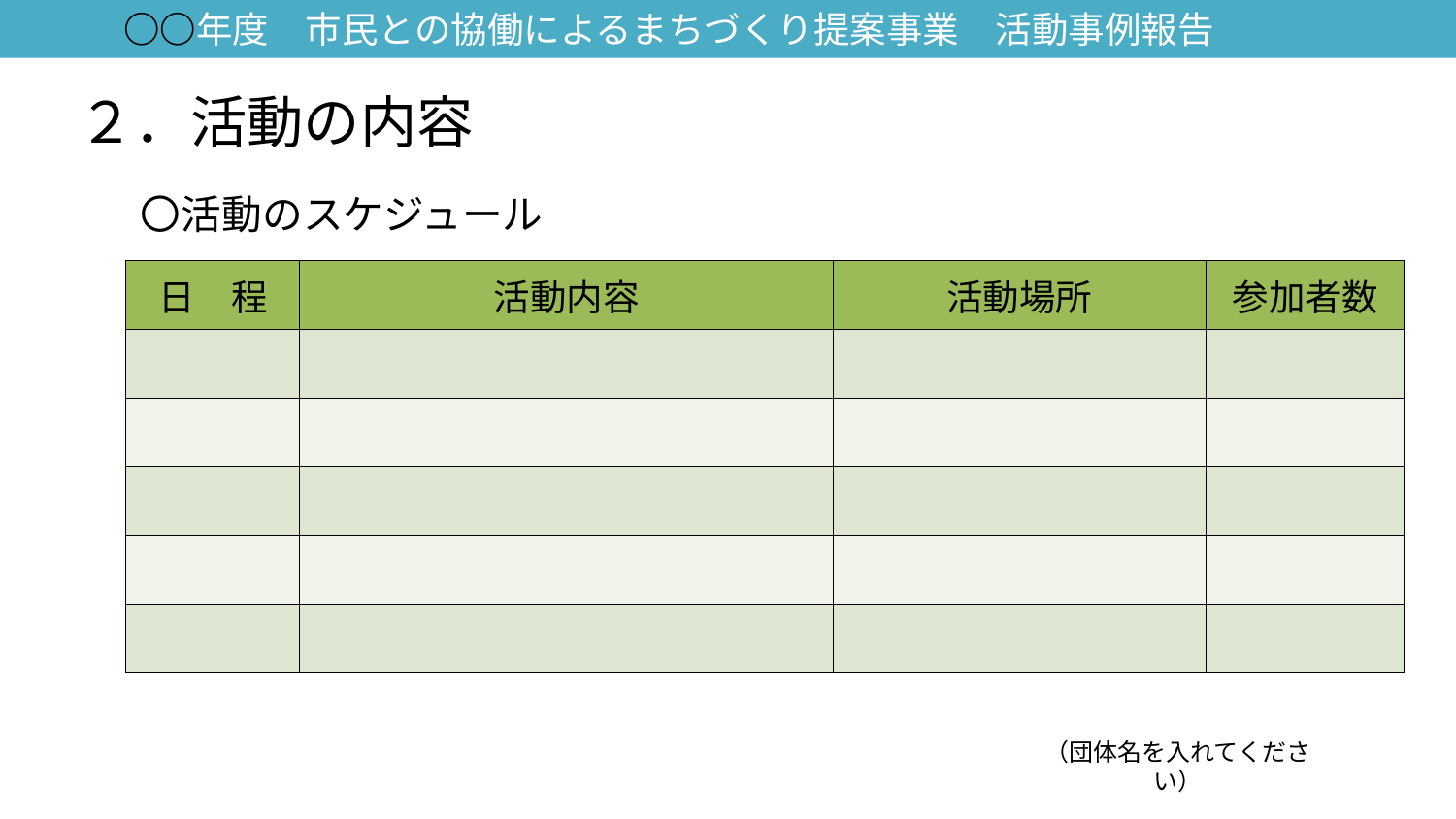

○○年度　市民との協働によるまちづくり提案事業　活動事例報告
# ２．活動の内容
〇活動のスケジュール

| 日　程 | 活動内容 | 活動場所 | 参加者数 |
| --- | --- | --- | --- |
|  |  |  |  |
|  |  |  |  |
|  |  |  |  |
|  |  |  |  |
|  |  |  |  |
（団体名を入れてください）